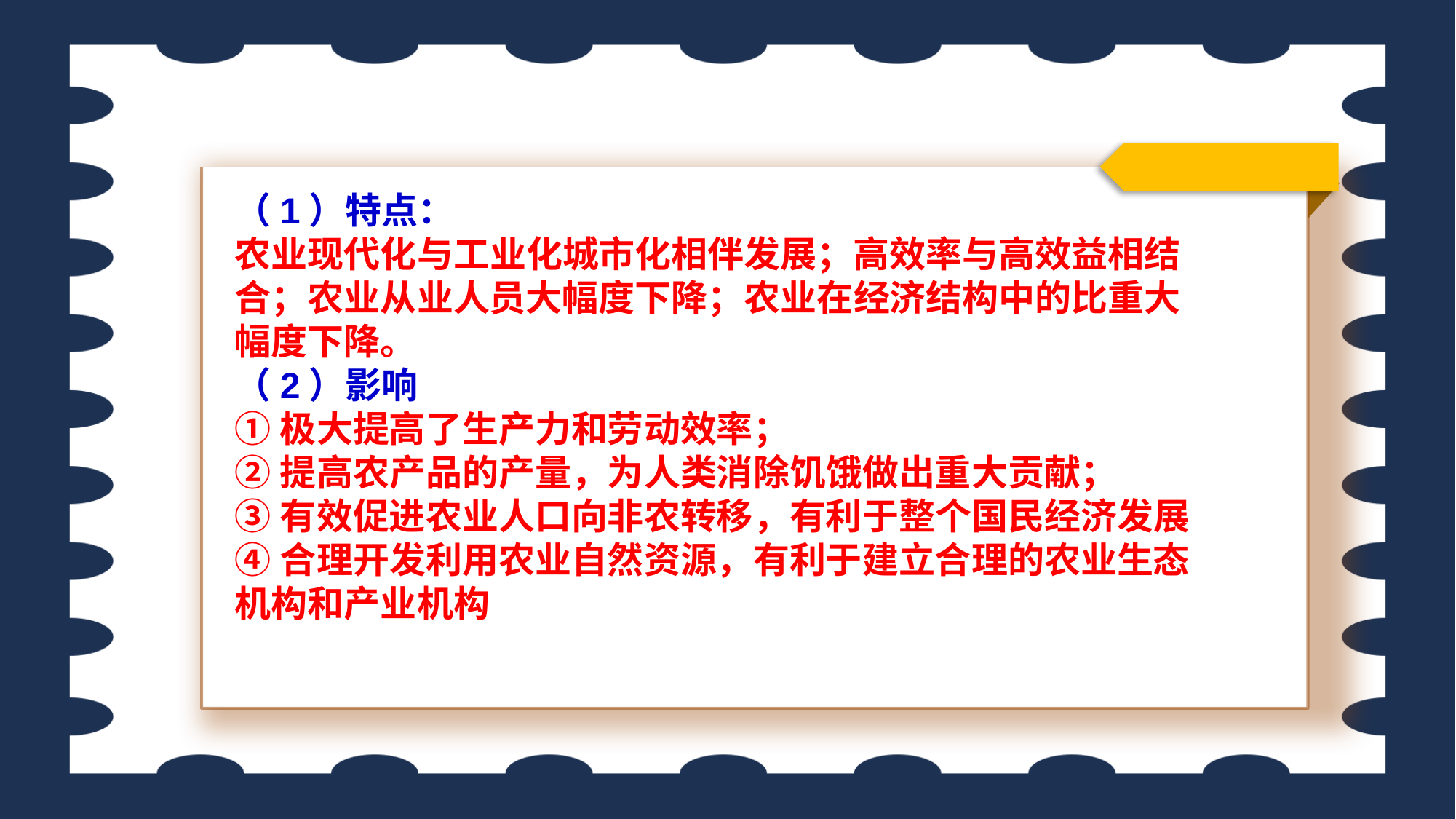

（1）特点：
农业现代化与工业化城市化相伴发展；高效率与高效益相结合；农业从业人员大幅度下降；农业在经济结构中的比重大幅度下降。
（2）影响
①极大提高了生产力和劳动效率；
②提高农产品的产量，为人类消除饥饿做出重大贡献；
③有效促进农业人口向非农转移，有利于整个国民经济发展
④合理开发利用农业自然资源，有利于建立合理的农业生态机构和产业机构